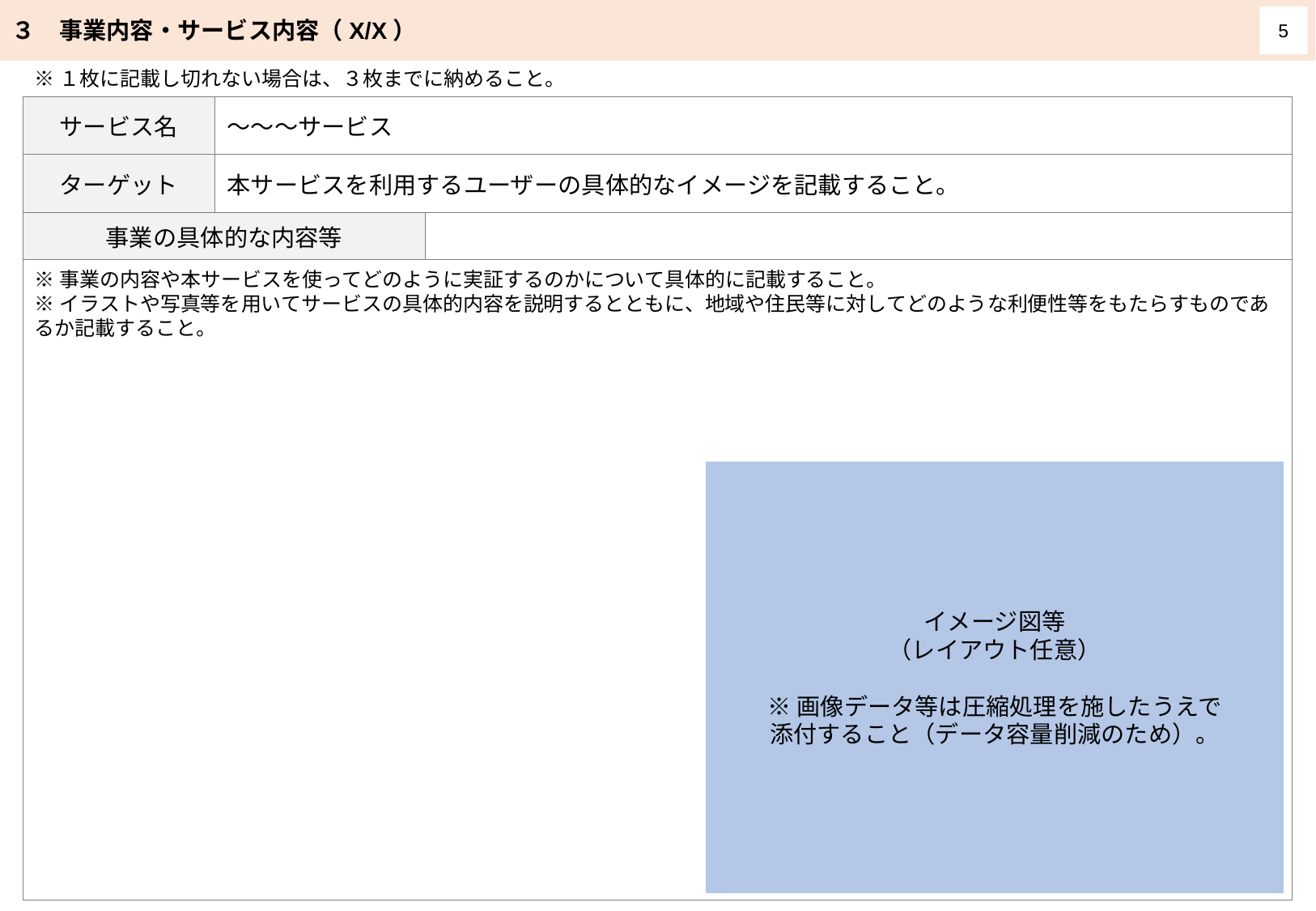

３　事業内容・サービス内容（X/X）
5
※１枚に記載し切れない場合は、３枚までに納めること。
| サービス名 | ～～～サービス |  |
| --- | --- | --- |
| ターゲット | 本サービスを利用するユーザーの具体的なイメージを記載すること。 |  |
| 事業の具体的な内容等 |  |  |
|  |  |  |
※事業の内容や本サービスを使ってどのように実証するのかについて具体的に記載すること。
※イラストや写真等を用いてサービスの具体的内容を説明するとともに、地域や住民等に対してどのような利便性等をもたらすものであるか記載すること。
イメージ図等
（レイアウト任意）

※画像データ等は圧縮処理を施したうえで
添付すること（データ容量削減のため）。